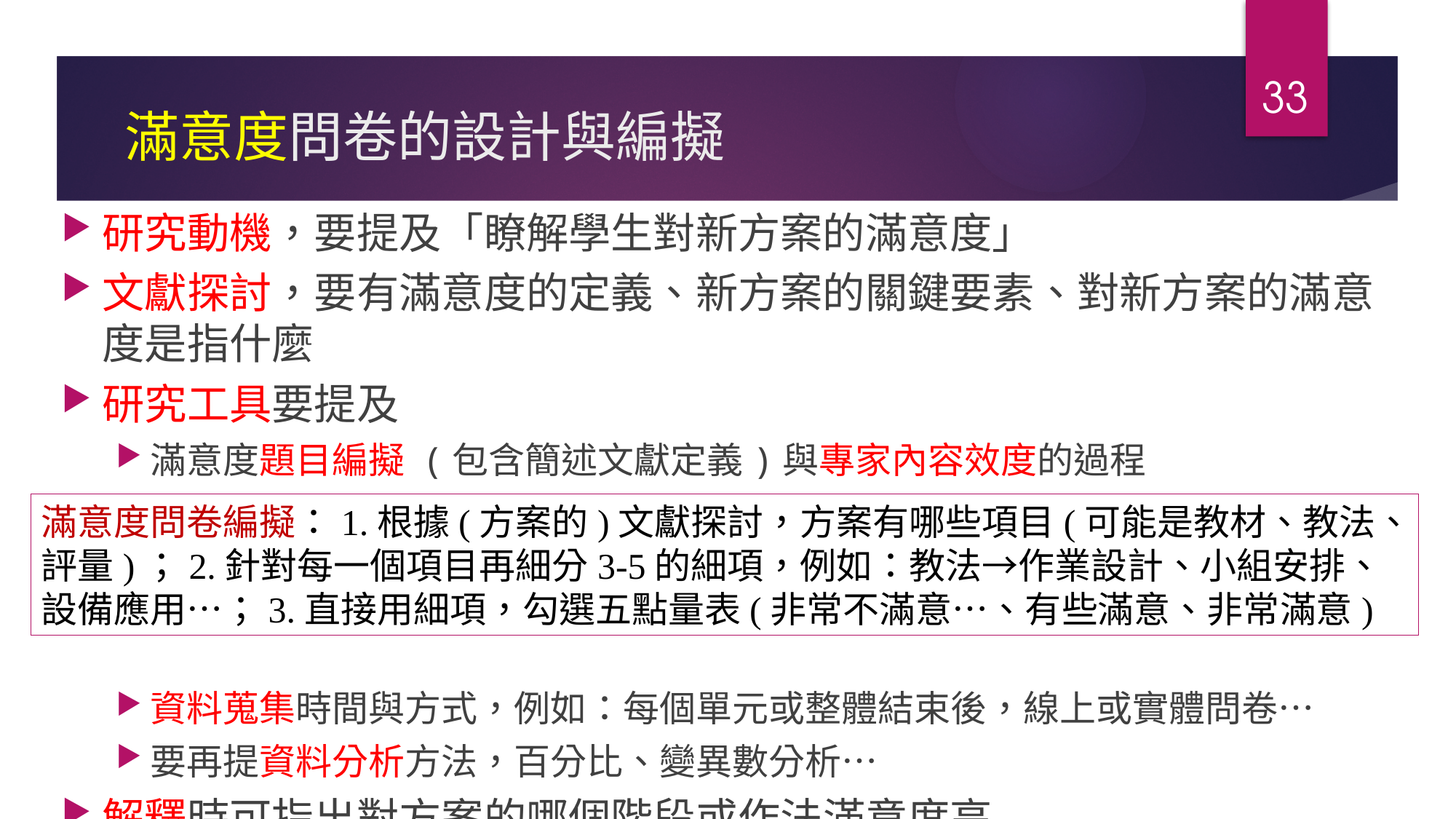

33
# 滿意度問卷的設計與編擬
研究動機，要提及「瞭解學生對新方案的滿意度」
文獻探討，要有滿意度的定義、新方案的關鍵要素、對新方案的滿意度是指什麼
研究工具要提及
滿意度題目編擬 (包含簡述文獻定義)與專家內容效度的過程

資料蒐集時間與方式，例如：每個單元或整體結束後，線上或實體問卷…
要再提資料分析方法，百分比、變異數分析…
解釋時可指出對方案的哪個階段或作法滿意度高
滿意度問卷編擬：1.根據(方案的)文獻探討，方案有哪些項目(可能是教材、教法、評量)；2.針對每一個項目再細分3-5的細項，例如：教法→作業設計、小組安排、設備應用…；3.直接用細項，勾選五點量表(非常不滿意…、有些滿意、非常滿意)